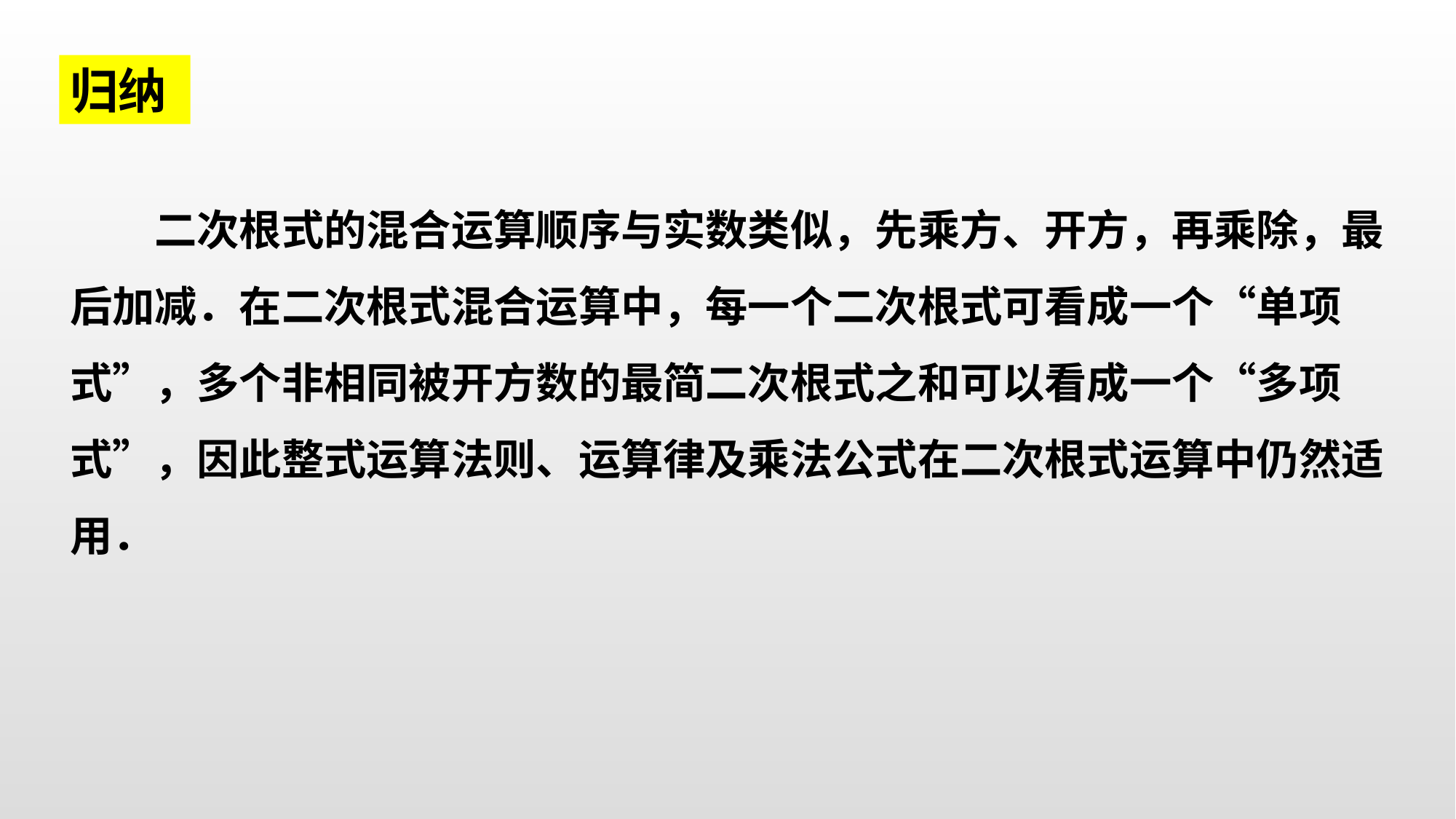

归纳
　　二次根式的混合运算顺序与实数类似，先乘方、开方，再乘除，最后加减．在二次根式混合运算中，每一个二次根式可看成一个“单项式”，多个非相同被开方数的最简二次根式之和可以看成一个“多项式”，因此整式运算法则、运算律及乘法公式在二次根式运算中仍然适用．